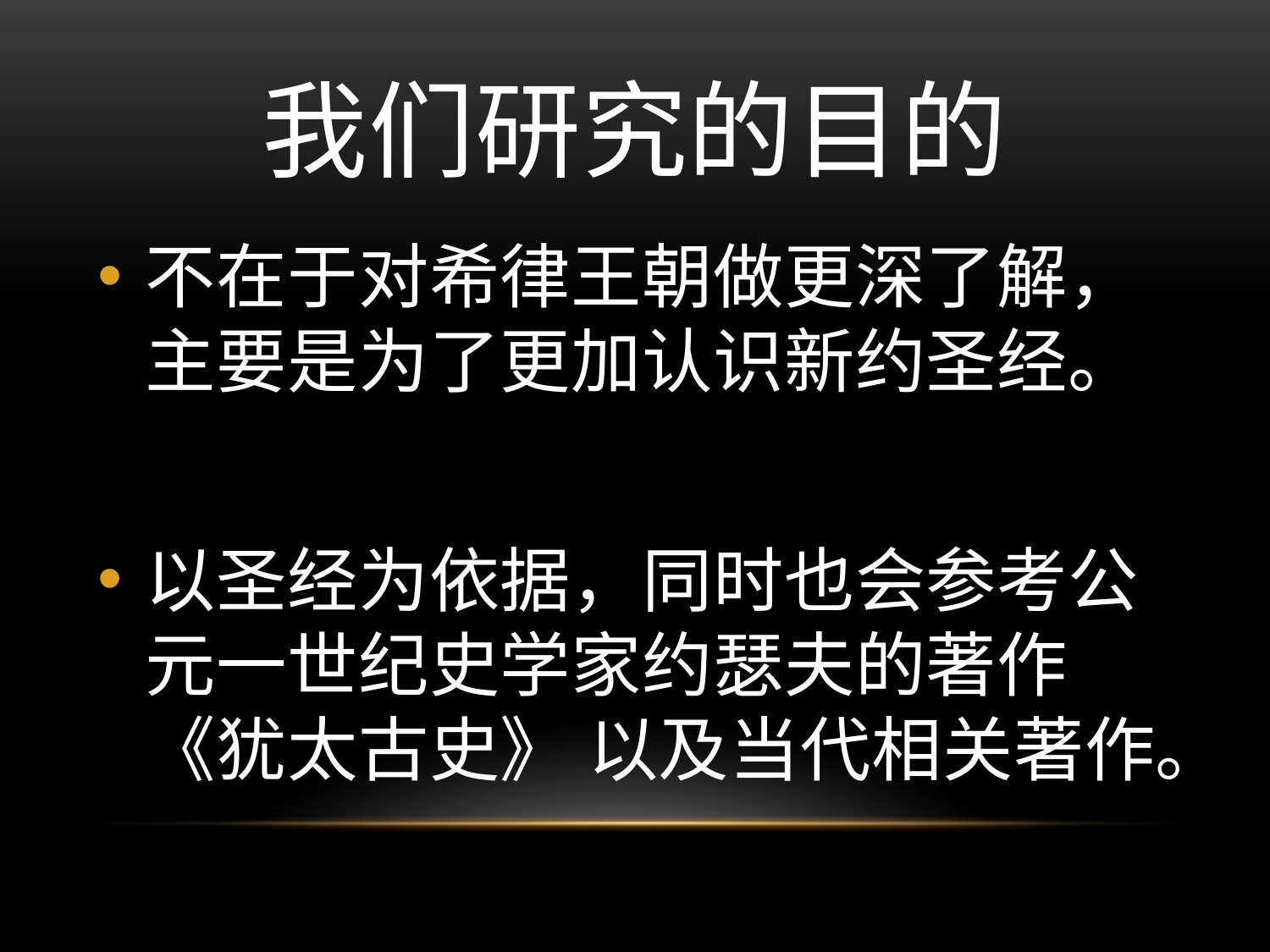

# 我们研究的目的
不在于对希律王朝做更深了解，主要是为了更加认识新约圣经。

以圣经为依据，同时也会参考公元一世纪史学家约瑟夫的著作《犹太古史》 以及当代相关著作。